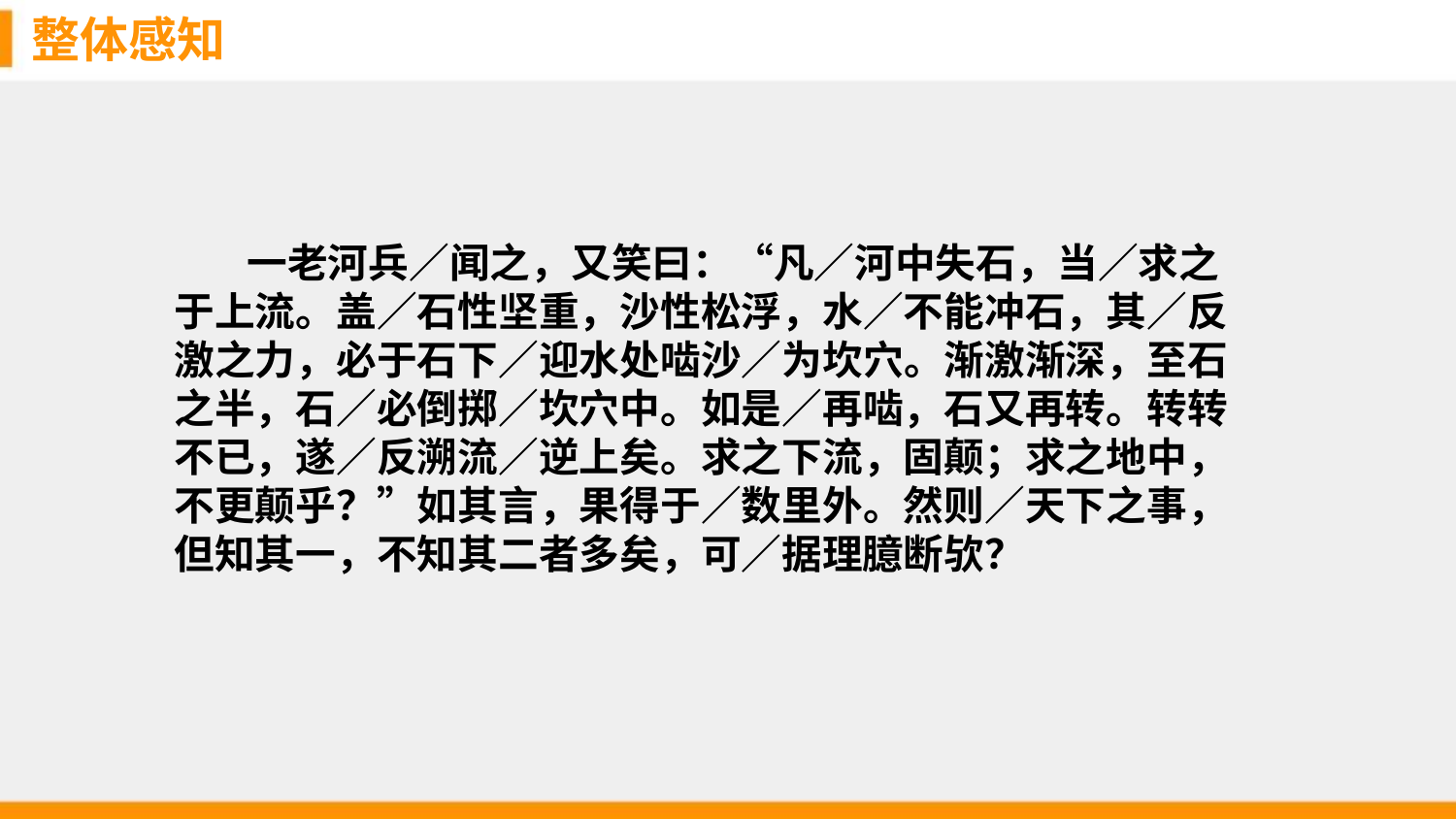

整体感知
一老河兵／闻之，又笑曰：“凡／河中失石，当／求之于上流。盖／石性坚重，沙性松浮，水／不能冲石，其／反激之力，必于石下／迎水处啮沙／为坎穴。渐激渐深，至石之半，石／必倒掷／坎穴中。如是／再啮，石又再转。转转不已，遂／反溯流／逆上矣。求之下流，固颠；求之地中，不更颠乎？”如其言，果得于／数里外。然则／天下之事，但知其一，不知其二者多矣，可／据理臆断欤？